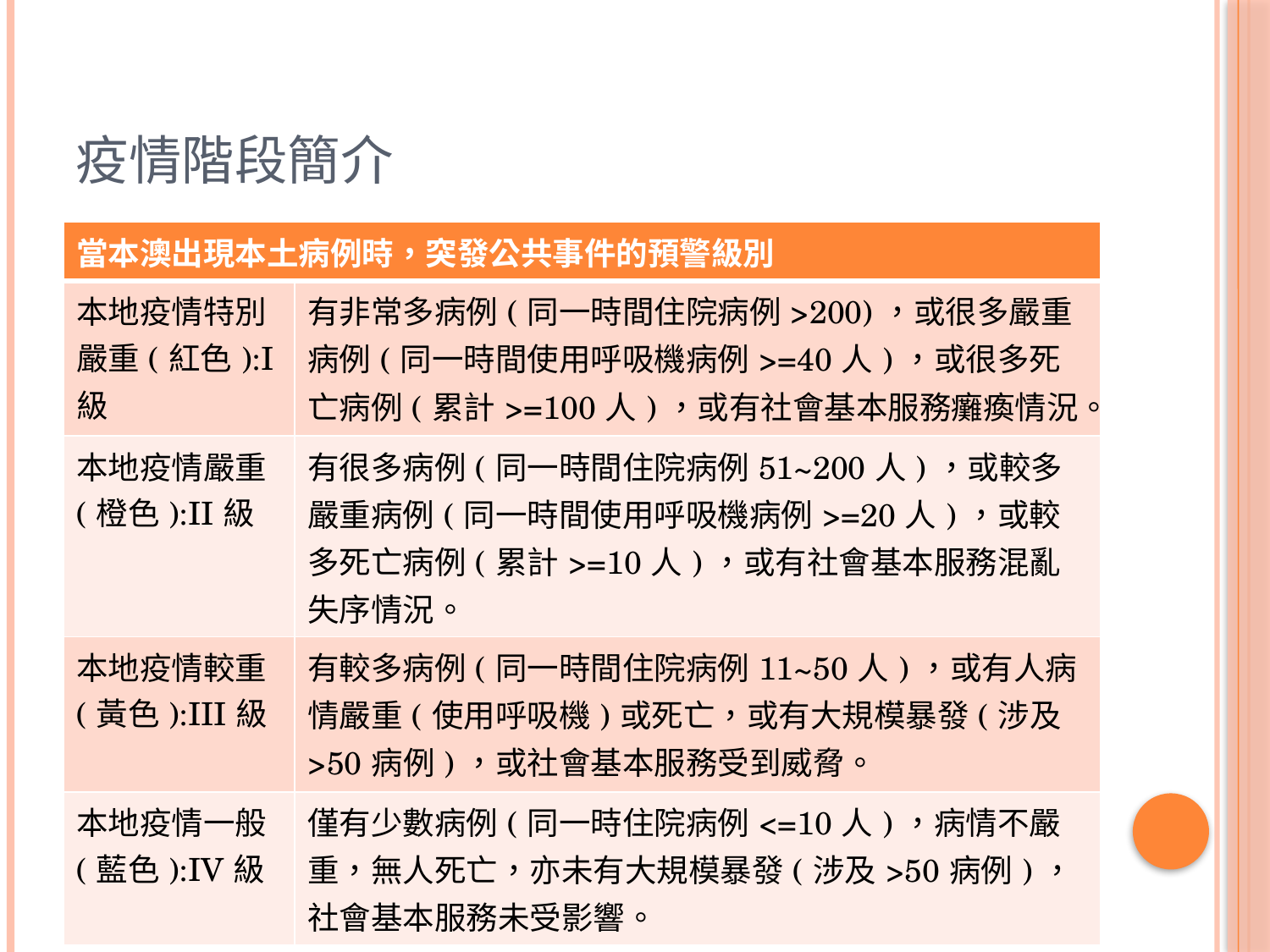

# 疫情階段簡介
| 當本澳出現本土病例時，突發公共事件的預警級別 |  |
| --- | --- |
| 本地疫情特別嚴重(紅色):I級 | 有非常多病例(同一時間住院病例>200)，或很多嚴重病例(同一時間使用呼吸機病例>=40人)，或很多死亡病例(累計>=100人)，或有社會基本服務癱瘓情況。 |
| 本地疫情嚴重(橙色):II級 | 有很多病例(同一時間住院病例51~200人)，或較多嚴重病例(同一時間使用呼吸機病例>=20人)，或較多死亡病例(累計>=10人)，或有社會基本服務混亂失序情況。 |
| 本地疫情較重(黃色):III級 | 有較多病例(同一時間住院病例11~50人)，或有人病情嚴重(使用呼吸機)或死亡，或有大規模暴發(涉及>50病例)，或社會基本服務受到威脅。 |
| 本地疫情一般(藍色):IV級 | 僅有少數病例(同一時住院病例<=10人)，病情不嚴重，無人死亡，亦未有大規模暴發(涉及>50病例)，社會基本服務未受影響。 |